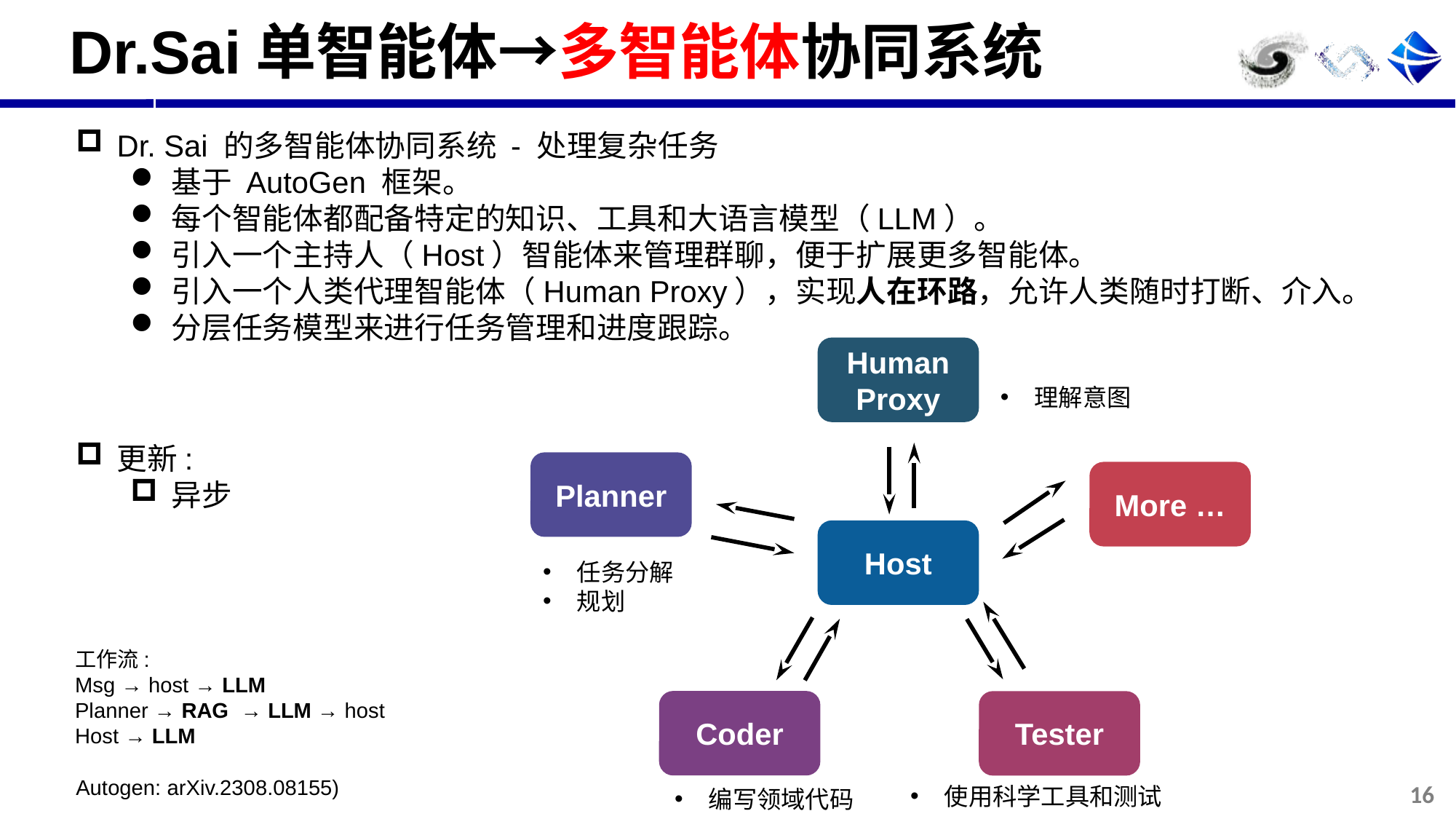

# Dr.Sai单智能体→多智能体协同系统
Dr. Sai 的多智能体协同系统 - 处理复杂任务
基于 AutoGen 框架。
每个智能体都配备特定的知识、工具和大语言模型（LLM）。
引入一个主持人（Host）智能体来管理群聊，便于扩展更多智能体。
引入一个人类代理智能体（Human Proxy），实现人在环路，允许人类随时打断、介入。
分层任务模型来进行任务管理和进度跟踪。
Human
Proxy
理解意图
更新:
异步
Planner
More …
Host
任务分解
规划
工作流:
Msg → host → LLM
Planner → RAG  → LLM → host
Host → LLM
Coder
Tester
Autogen: arXiv.2308.08155)
使用科学工具和测试
编写领域代码